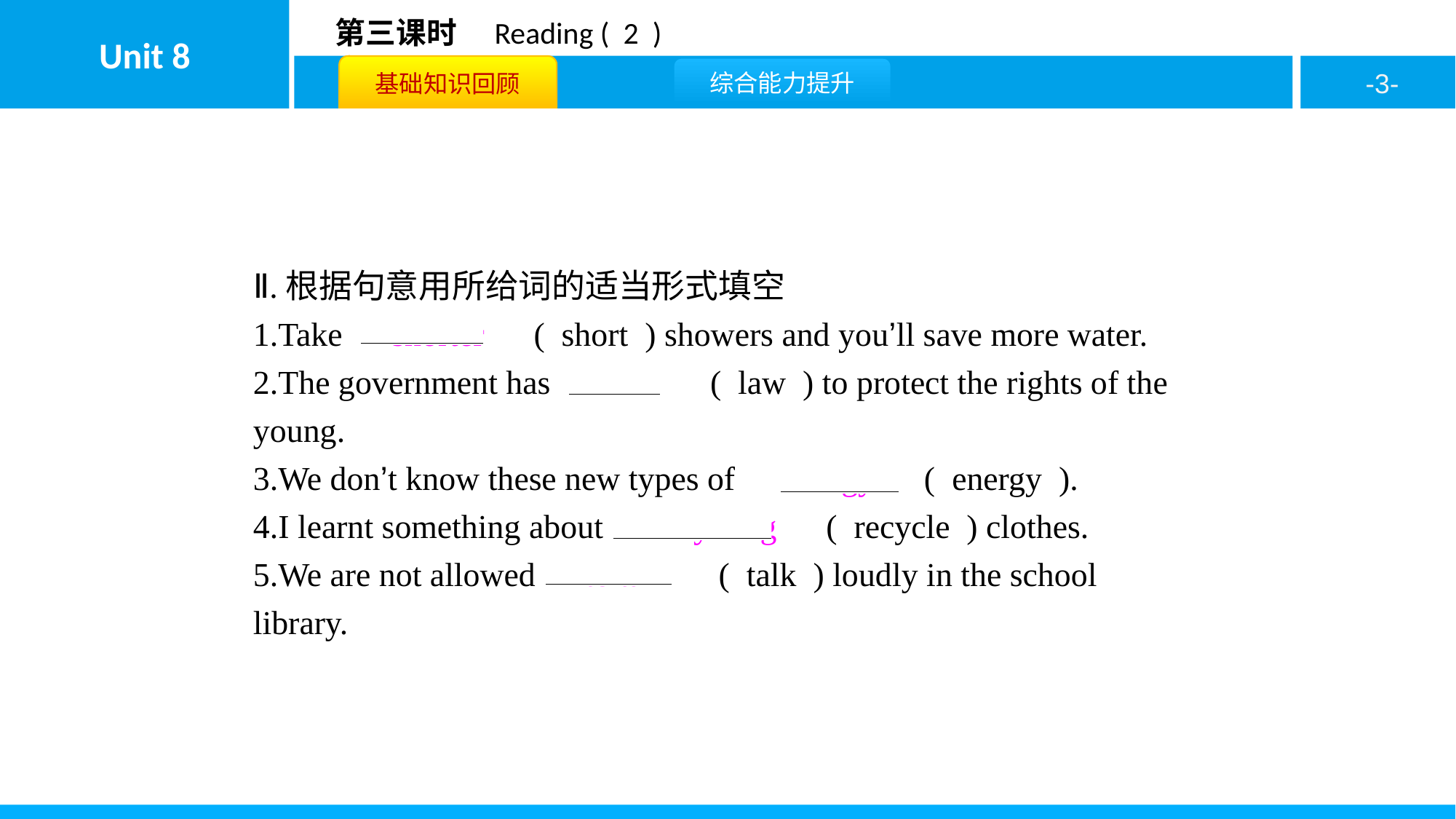

Ⅱ.根据句意用所给词的适当形式填空
1.Take　shorter　(  short  ) showers and you’ll save more water.
2.The government has　laws　(  law  ) to protect the rights of the young.
3.We don’t know these new types of　energy　(  energy  ).
4.I learnt something about　recycling　(  recycle  ) clothes.
5.We are not allowed　to talk　(  talk  ) loudly in the school library.